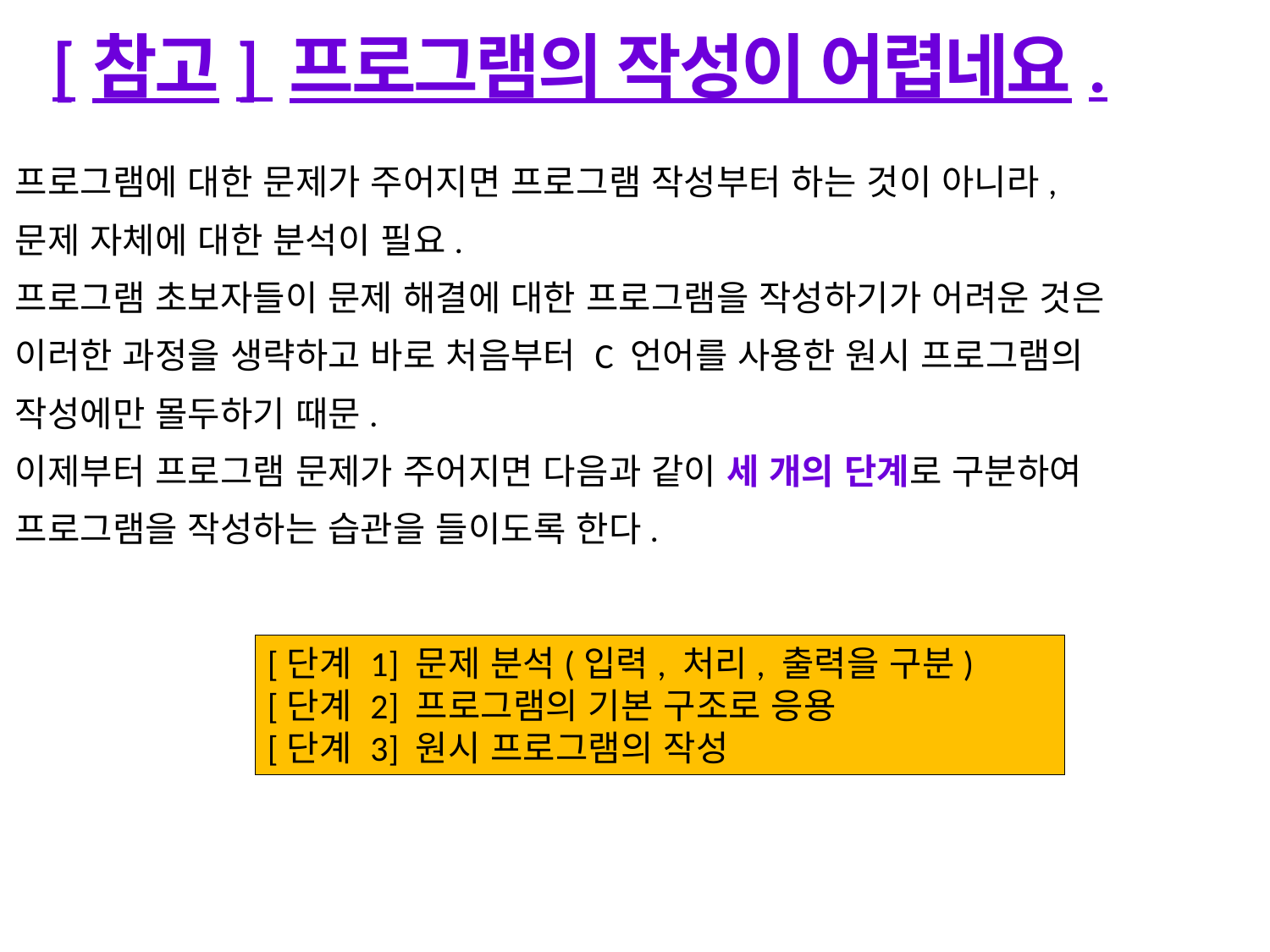

# [참고] 프로그램의 작성이 어렵네요.
프로그램에 대한 문제가 주어지면 프로그램 작성부터 하는 것이 아니라,
문제 자체에 대한 분석이 필요.
프로그램 초보자들이 문제 해결에 대한 프로그램을 작성하기가 어려운 것은
이러한 과정을 생략하고 바로 처음부터 C 언어를 사용한 원시 프로그램의
작성에만 몰두하기 때문.
이제부터 프로그램 문제가 주어지면 다음과 같이 세 개의 단계로 구분하여
프로그램을 작성하는 습관을 들이도록 한다.
[단계 1] 문제 분석(입력, 처리, 출력을 구분)
[단계 2] 프로그램의 기본 구조로 응용
[단계 3] 원시 프로그램의 작성